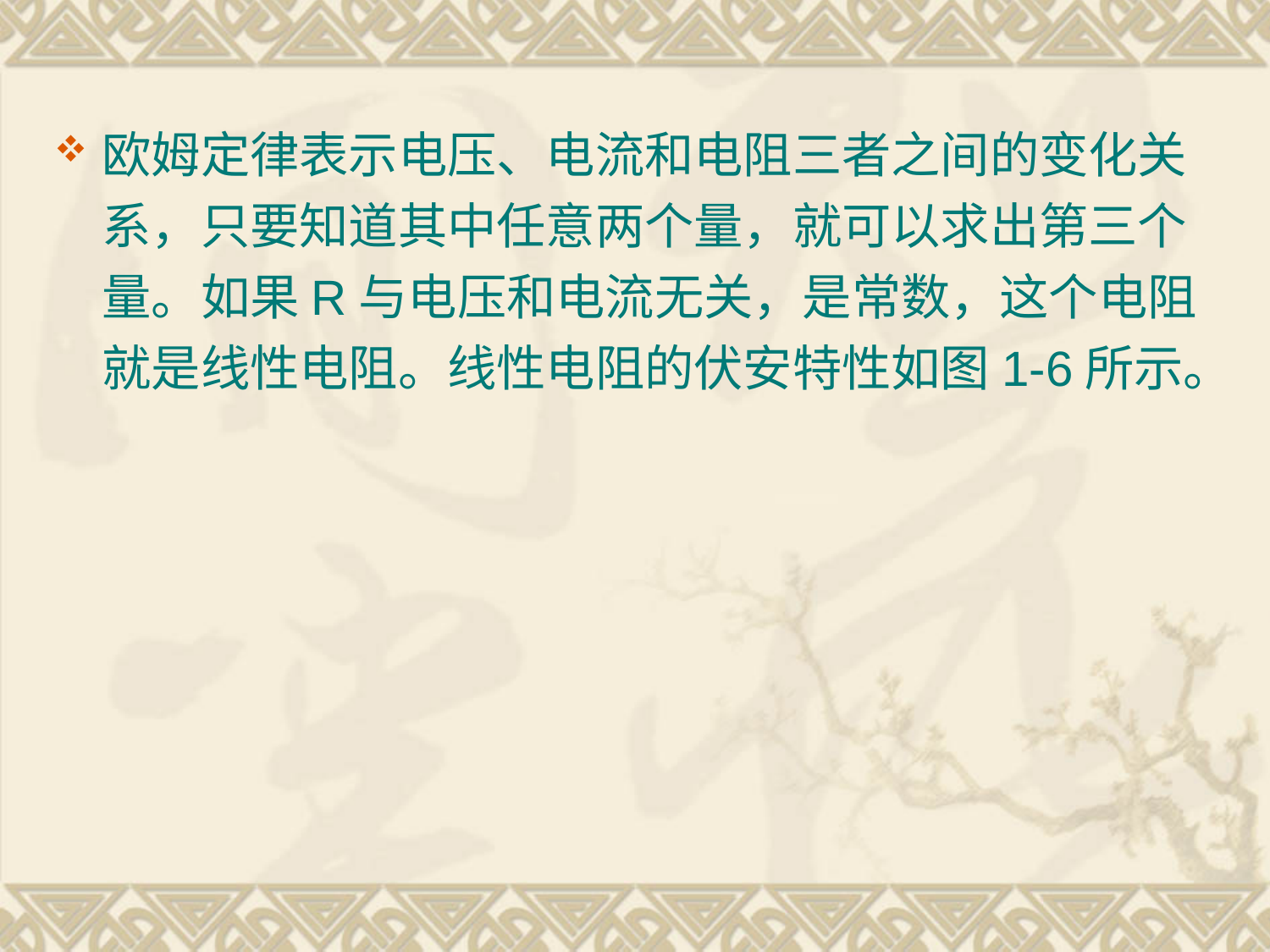

欧姆定律表示电压、电流和电阻三者之间的变化关系，只要知道其中任意两个量，就可以求出第三个量。如果R与电压和电流无关，是常数，这个电阻就是线性电阻。线性电阻的伏安特性如图1-6所示。